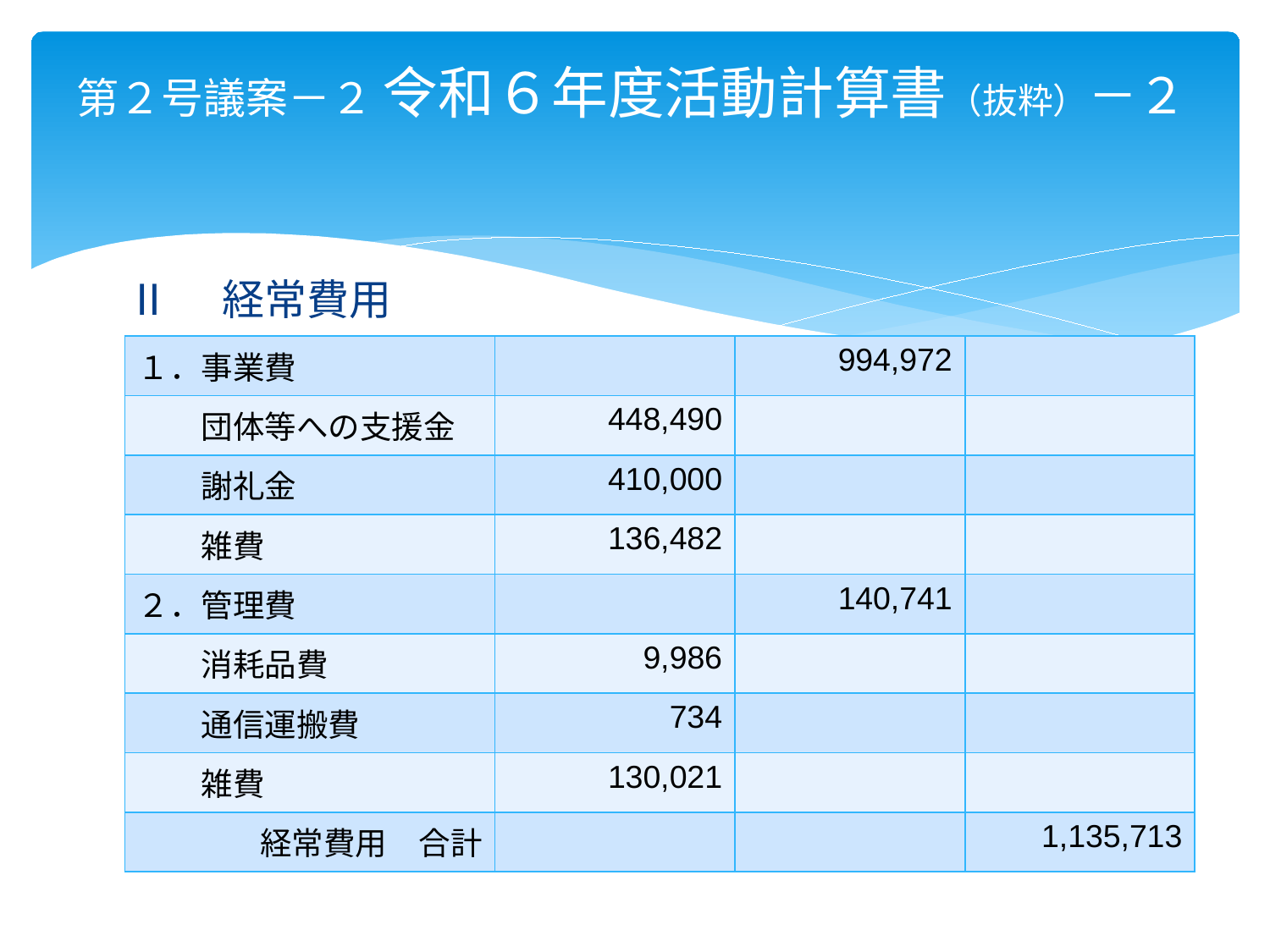

# 第２号議案－２ 令和６年度活動計算書（抜粋）－２
Ⅱ　経常費用
| １．事業費 |  | 994,972 |  |
| --- | --- | --- | --- |
| 団体等への支援金 | 448,490 |  |  |
| 謝礼金 | 410,000 |  |  |
| 雑費 | 136,482 |  |  |
| ２．管理費 |  | 140,741 |  |
| 消耗品費 | 9,986 |  |  |
| 通信運搬費 | 734 |  |  |
| 雑費 | 130,021 |  |  |
| 経常費用　合計 |  |  | 1,135,713 |